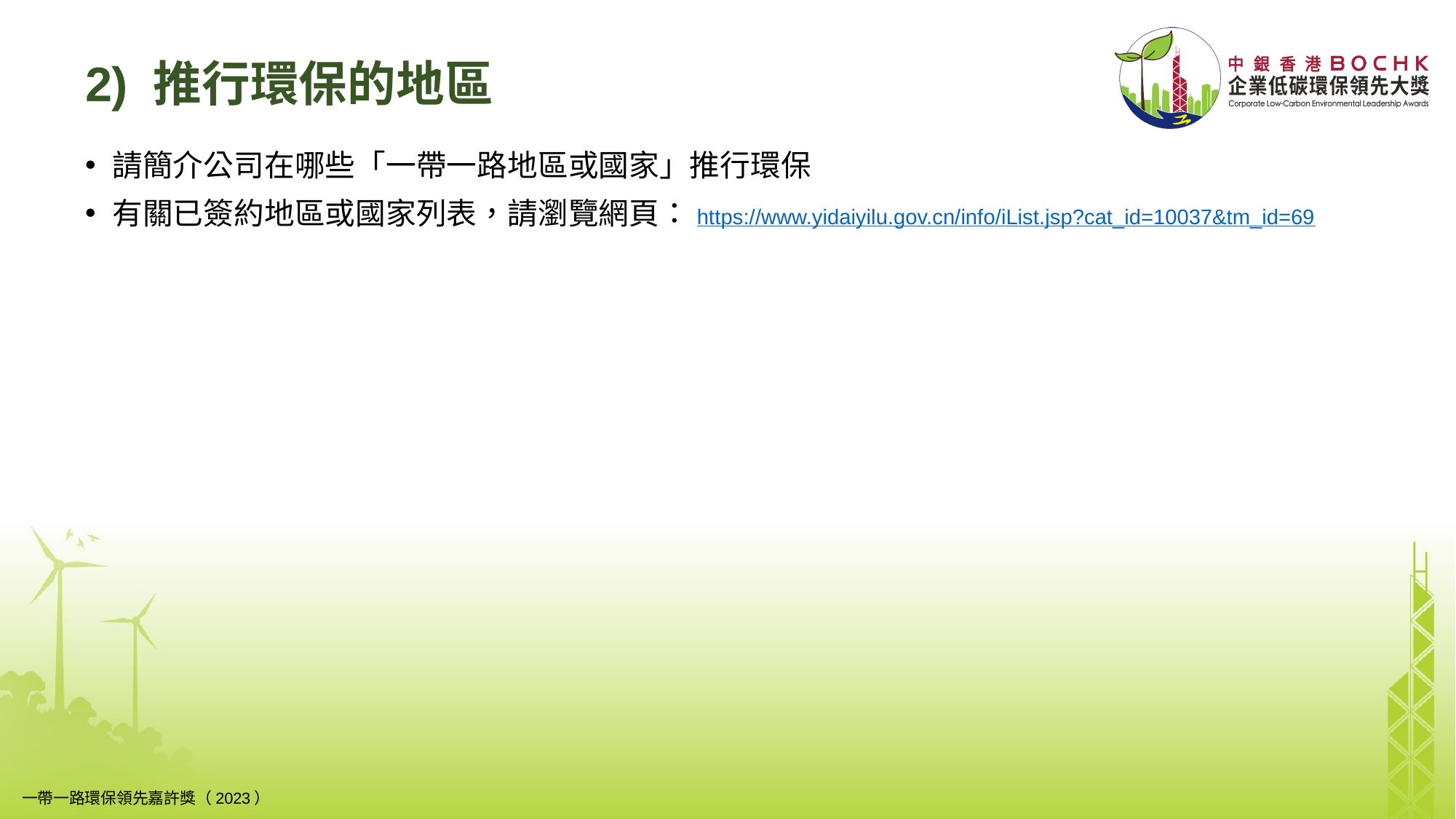

# 2) 推行環保的地區
請簡介公司在哪些「一帶一路地區或國家」推行環保
有關已簽約地區或國家列表，請瀏覽網頁：https://www.yidaiyilu.gov.cn/info/iList.jsp?cat_id=10037&tm_id=69